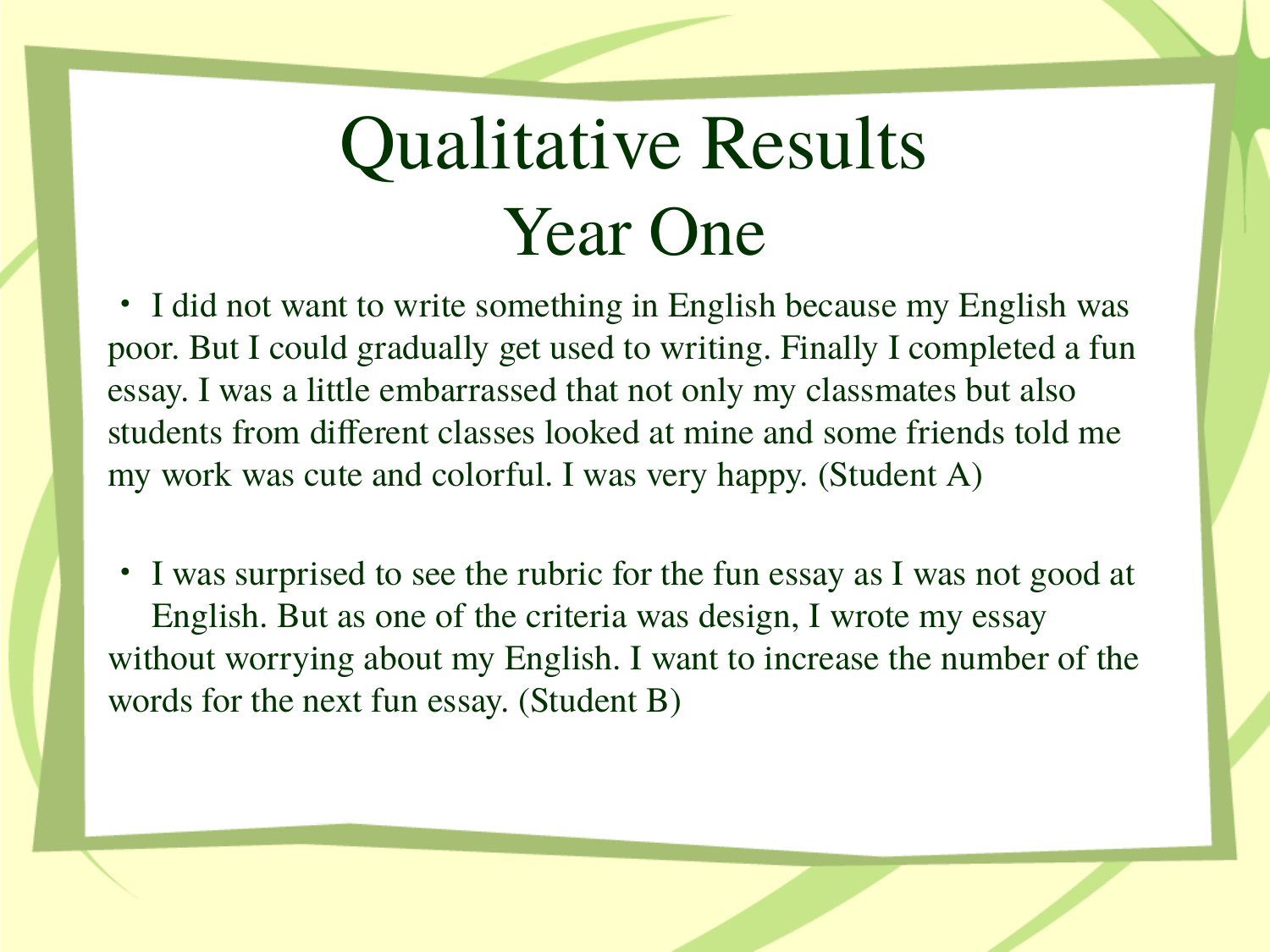

# Qualitative Results Year One
・I did not want to write something in English because my English was poor. But I could gradually get used to writing. Finally I completed a fun essay. I was a little embarrassed that not only my classmates but also students from different classes looked at mine and some friends told me my work was cute and colorful. I was very happy. (Student A)

・I was surprised to see the rubric for the fun essay as I was not good at 　English. But as one of the criteria was design, I wrote my essay without worrying about my English. I want to increase the number of the words for the next fun essay. (Student B)